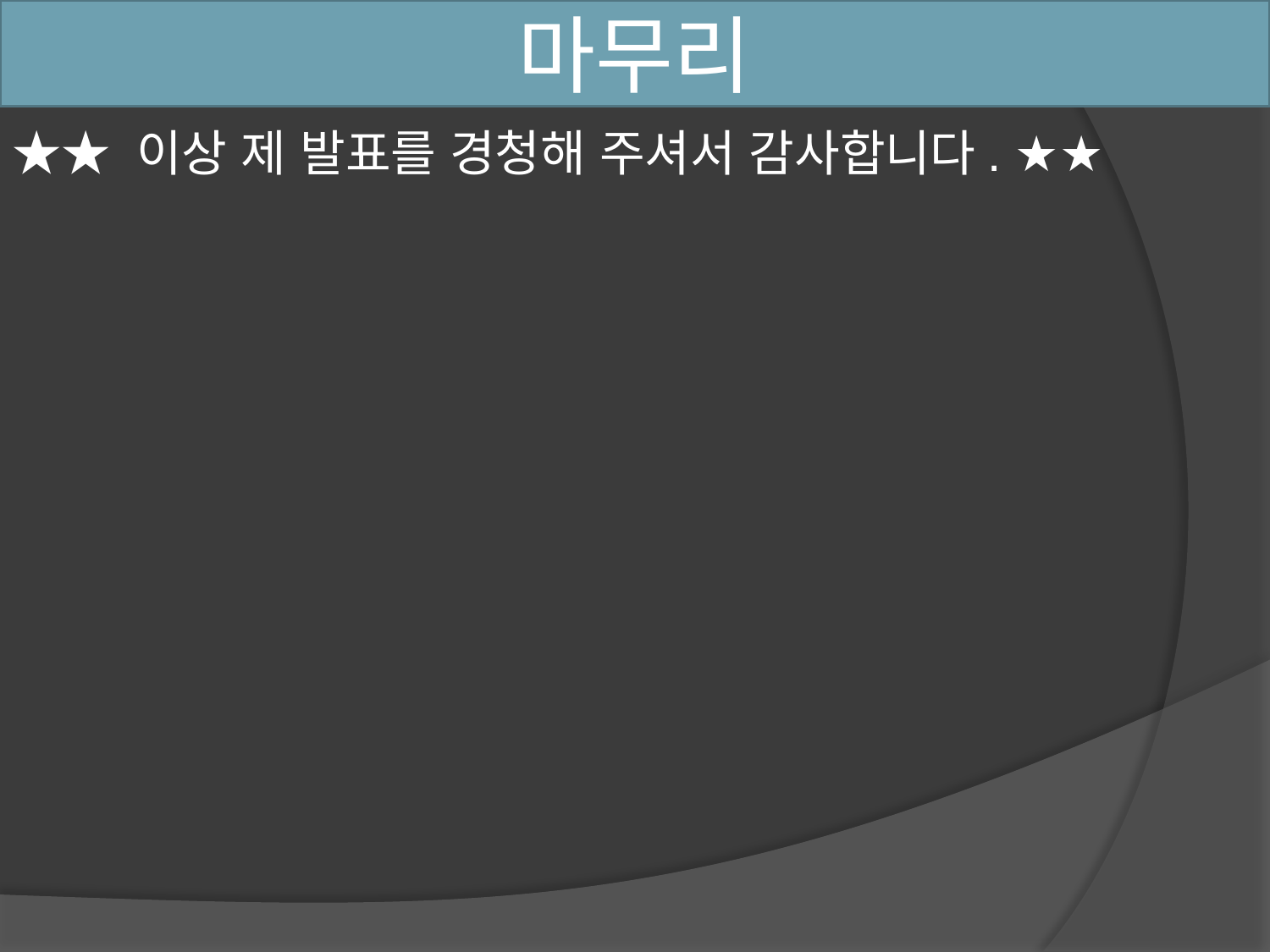

마무리
★★ 이상 제 발표를 경청해 주셔서 감사합니다. ★★